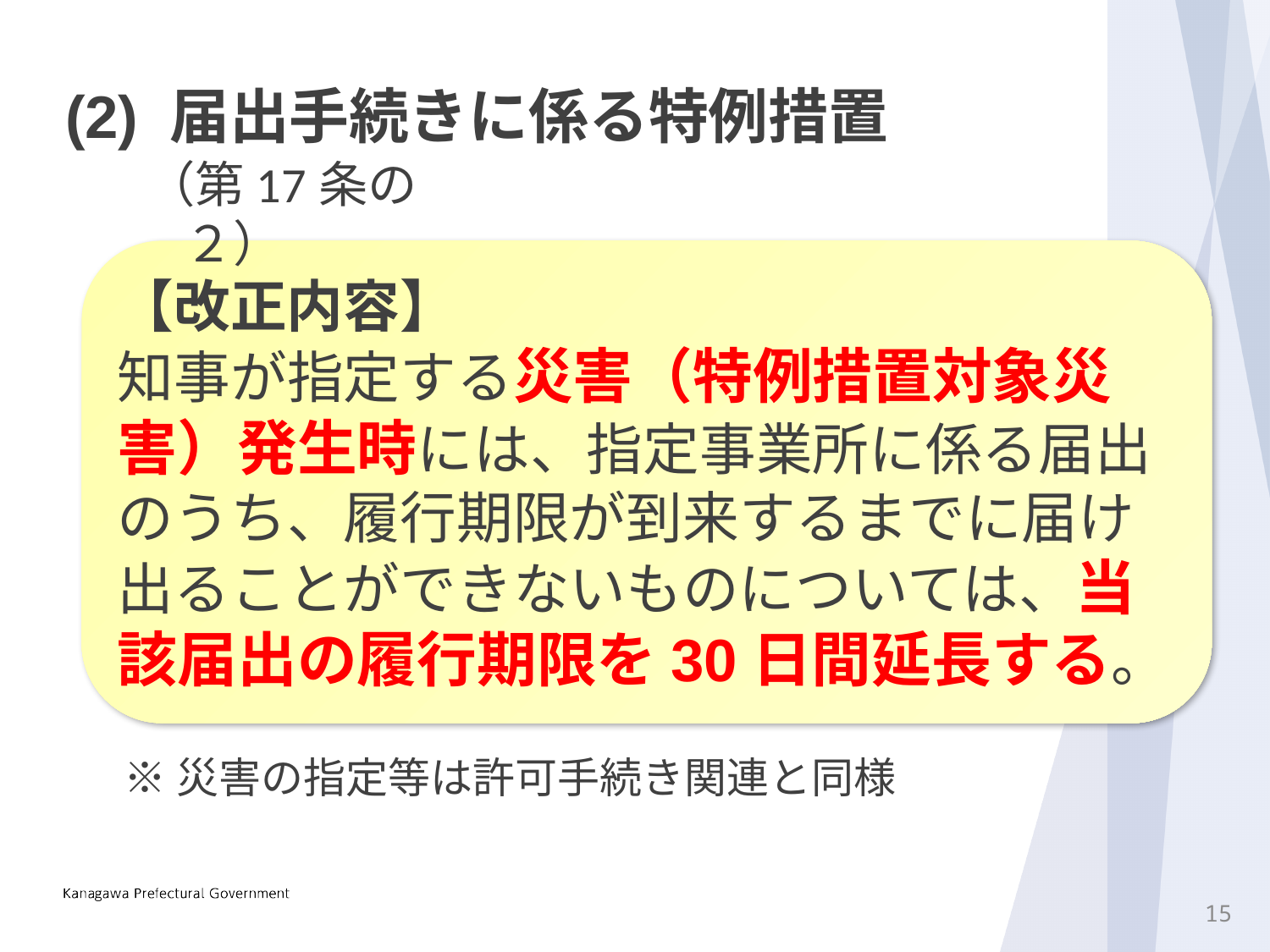

(2) 届出手続きに係る特例措置
（第17条の２）
【改正内容】
知事が指定する災害（特例措置対象災害）発生時には、指定事業所に係る届出のうち、履行期限が到来するまでに届け出ることができないものについては、当該届出の履行期限を30日間延長する。
※災害の指定等は許可手続き関連と同様
15